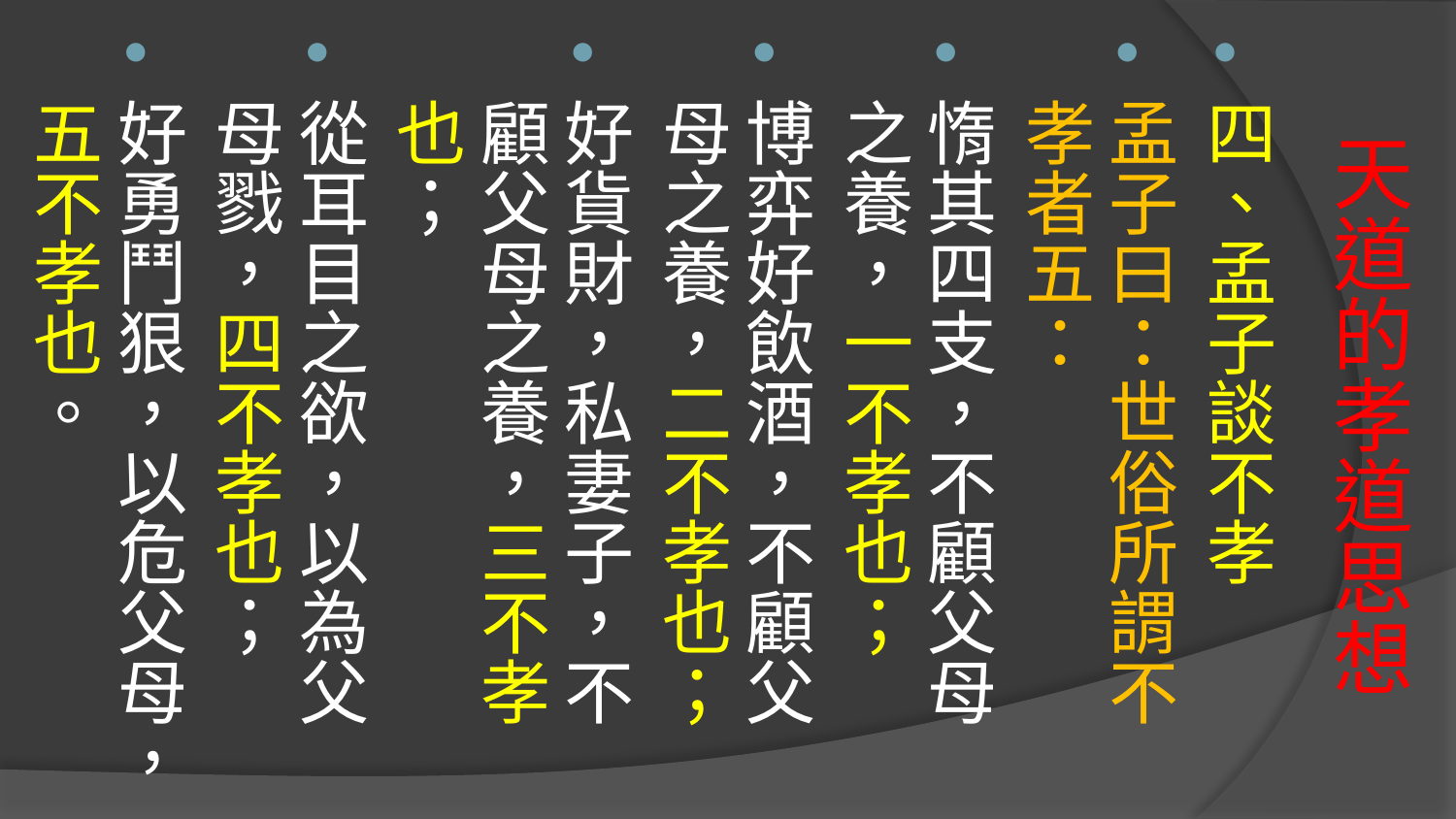

四、孟子談不孝
孟子曰：世俗所謂不孝者五：
惰其四支，不顧父母之養，一不孝也；
博弈好飲酒，不顧父母之養，二不孝也；
好貨財，私妻子，不顧父母之養，三不孝也；
從耳目之欲，以為父母戮，四不孝也；
好勇鬥狠，以危父母，五不孝也。
# 天道的孝道思想